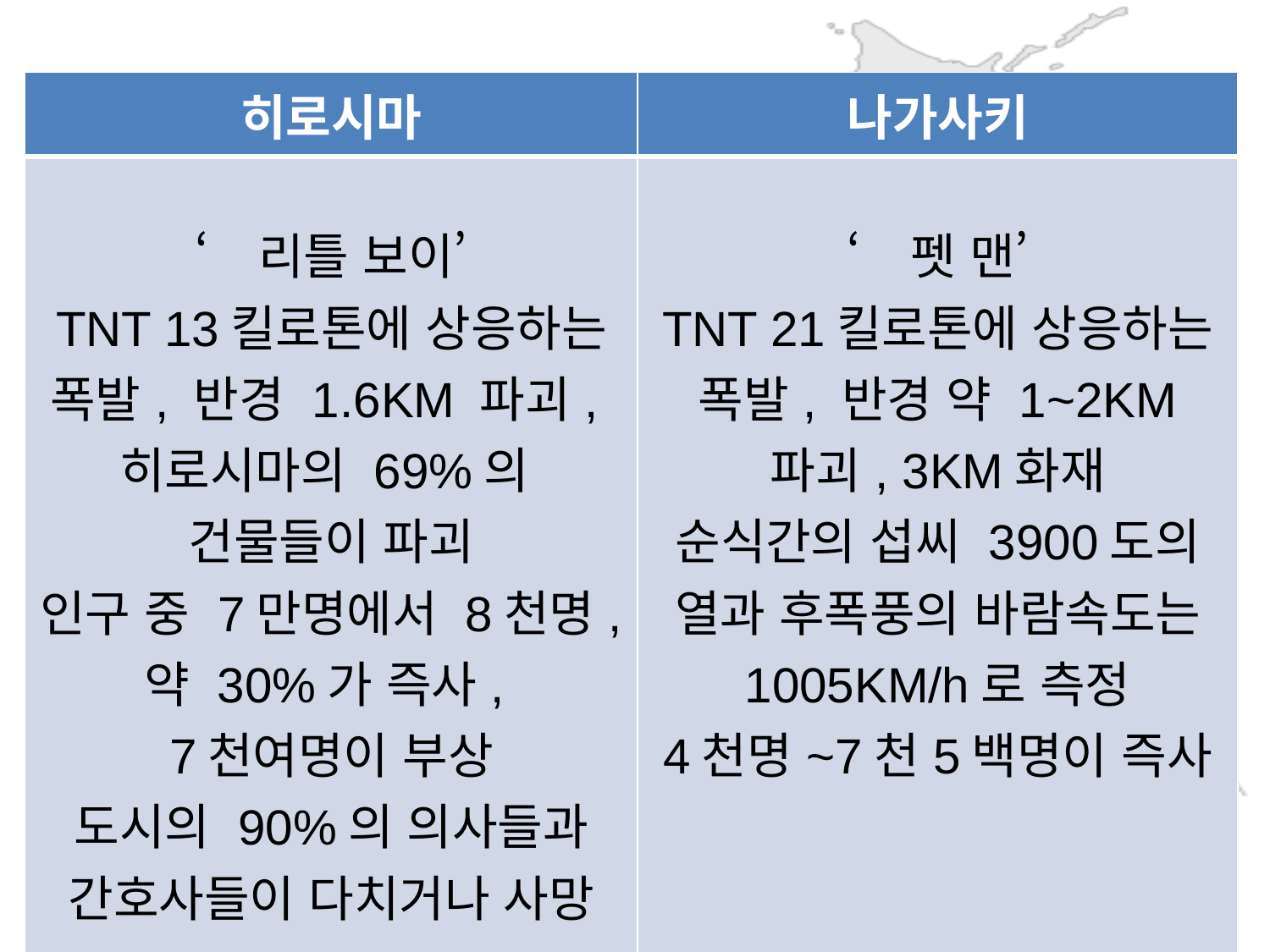

| 히로시마 | 나가사키 |
| --- | --- |
| ‘리틀 보이’ TNT 13킬로톤에 상응하는 폭발, 반경 1.6KM 파괴, 히로시마의 69%의 건물들이 파괴 인구 중 7만명에서 8천명, 약 30%가 즉사, 7천여명이 부상 도시의 90%의 의사들과 간호사들이 다치거나 사망 | ‘펫 맨’ TNT 21킬로톤에 상응하는 폭발, 반경 약 1~2KM 파괴, 3KM화재 순식간의 섭씨 3900도의 열과 후폭풍의 바람속도는 1005KM/h로 측정 4천명~7천5백명이 즉사 |